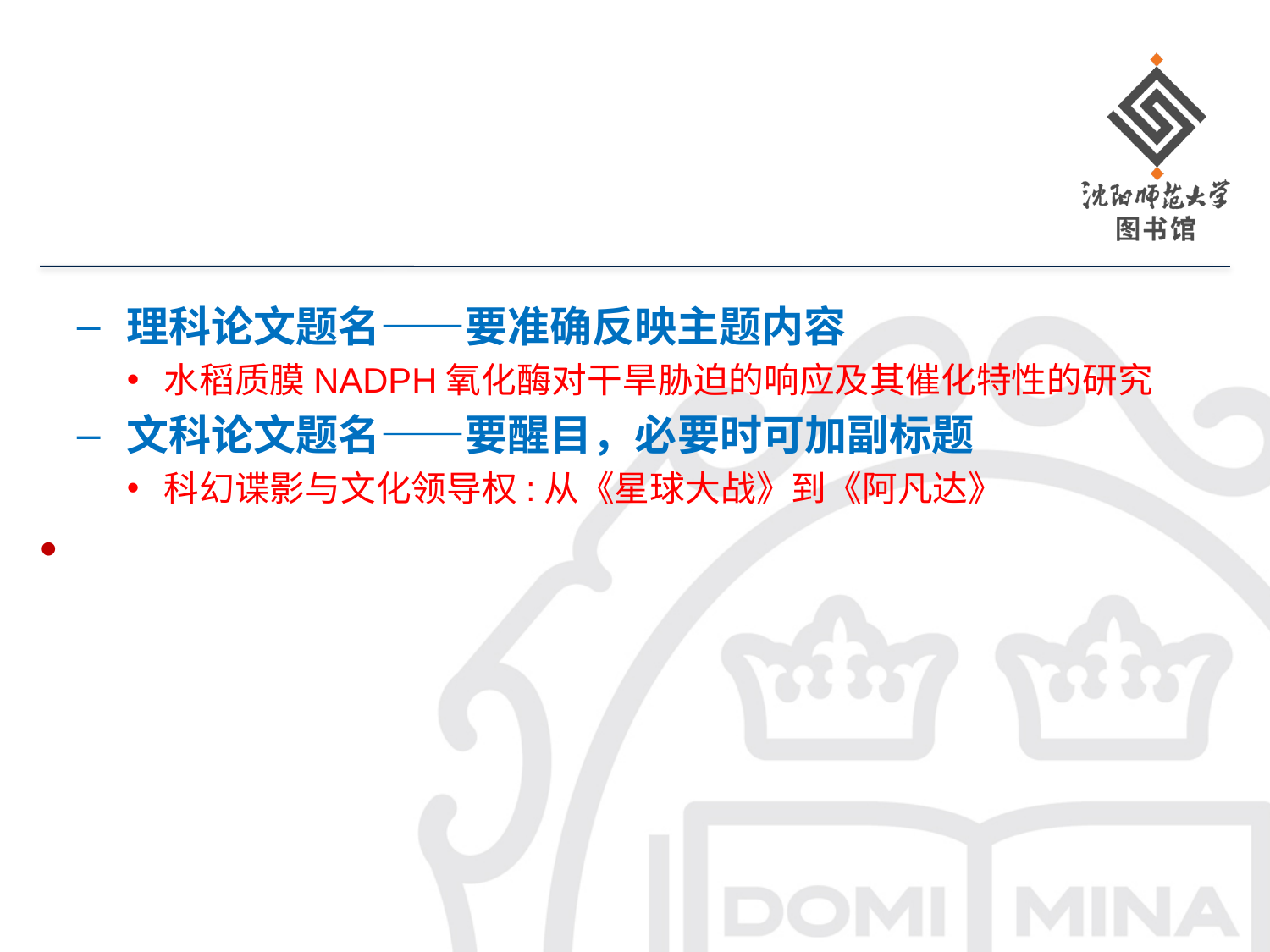

#
理科论文题名——要准确反映主题内容
水稻质膜NADPH氧化酶对干旱胁迫的响应及其催化特性的研究
文科论文题名——要醒目，必要时可加副标题
科幻谍影与文化领导权:从《星球大战》到《阿凡达》